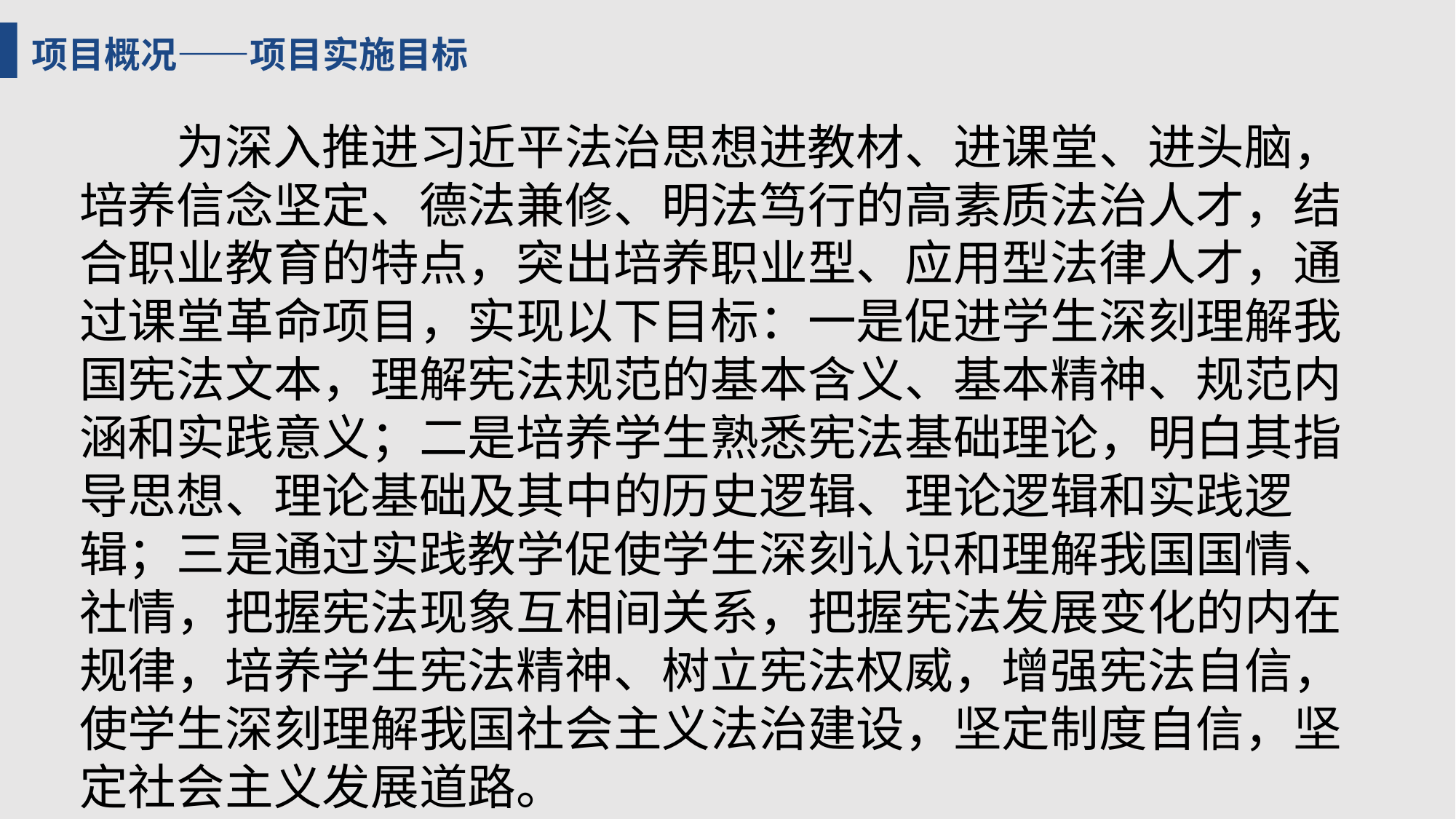

项目概况——项目实施目标
为深入推进习近平法治思想进教材、进课堂、进头脑，培养信念坚定、德法兼修、明法笃行的高素质法治人才，结合职业教育的特点，突出培养职业型、应用型法律人才，通过课堂革命项目，实现以下目标：一是促进学生深刻理解我国宪法文本，理解宪法规范的基本含义、基本精神、规范内涵和实践意义；二是培养学生熟悉宪法基础理论，明白其指导思想、理论基础及其中的历史逻辑、理论逻辑和实践逻辑；三是通过实践教学促使学生深刻认识和理解我国国情、社情，把握宪法现象互相间关系，把握宪法发展变化的内在规律，培养学生宪法精神、树立宪法权威，增强宪法自信，使学生深刻理解我国社会主义法治建设，坚定制度自信，坚定社会主义发展道路。